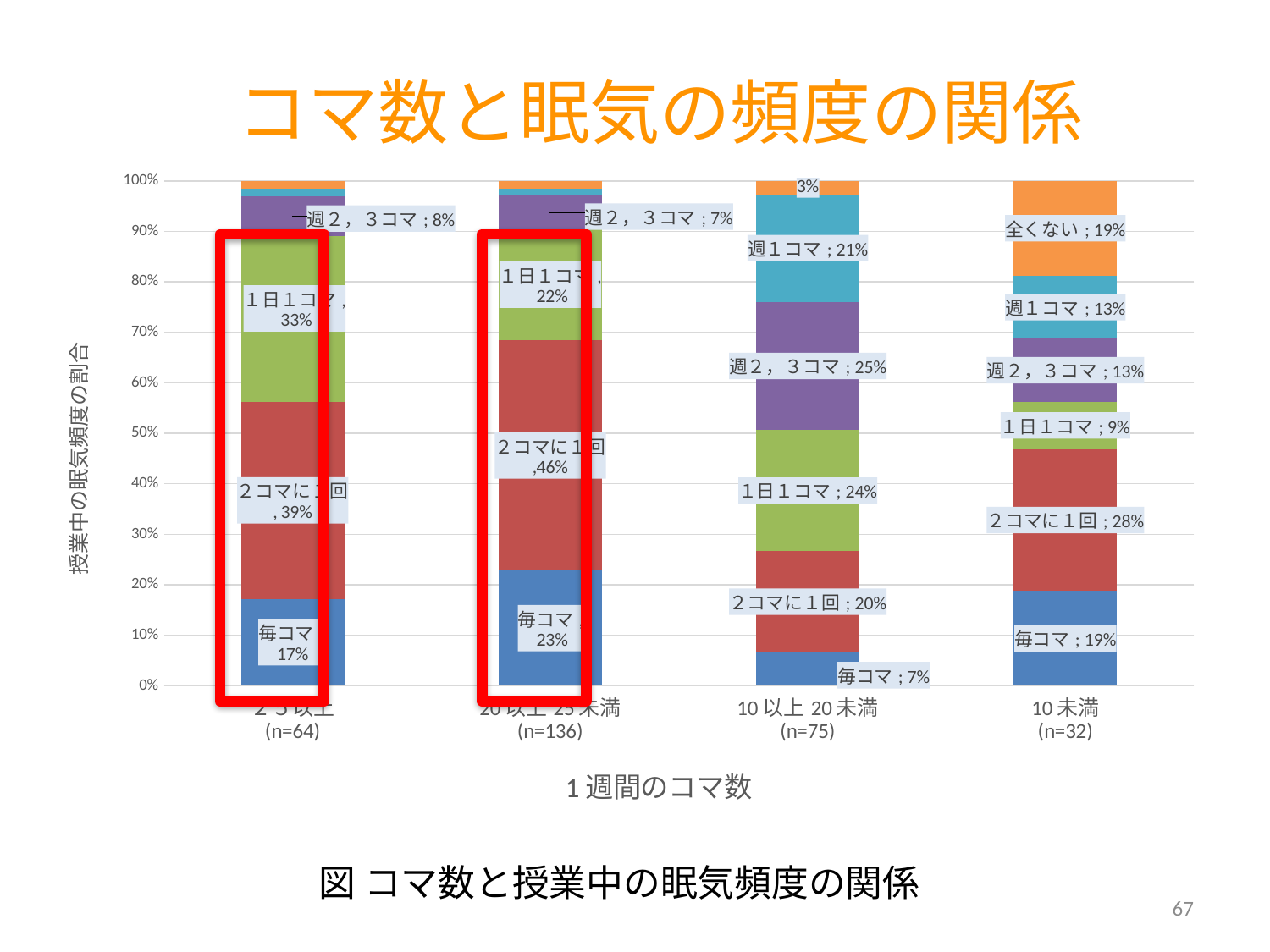

コマ数と眠気の頻度の関係

### Chart

| Category | 毎コマ | ２コマに１回 | １日１コマ | 週２，３コマ | 週１コマ | 全くない |
|---|---|---|---|---|---|---|
| ２５以上
(n=64) | 0.171875 | 0.390625 | 0.328125 | 0.078125 | 0.015625 | 0.015625 |
| 20以上25未満
(n=136) | 0.227941176470588 | 0.455882352941176 | 0.220588235294118 | 0.0661764705882353 | 0.0147058823529412 | 0.0147058823529412 |
| 10以上20未満
(n=75) | 0.0666666666666667 | 0.2 | 0.24 | 0.253333333333333 | 0.213333333333333 | 0.0266666666666667 |
| 10未満
(n=32) | 0.1875 | 0.28125 | 0.09375 | 0.125 | 0.125 | 0.1875 |

図 コマ数と授業中の眠気頻度の関係
67